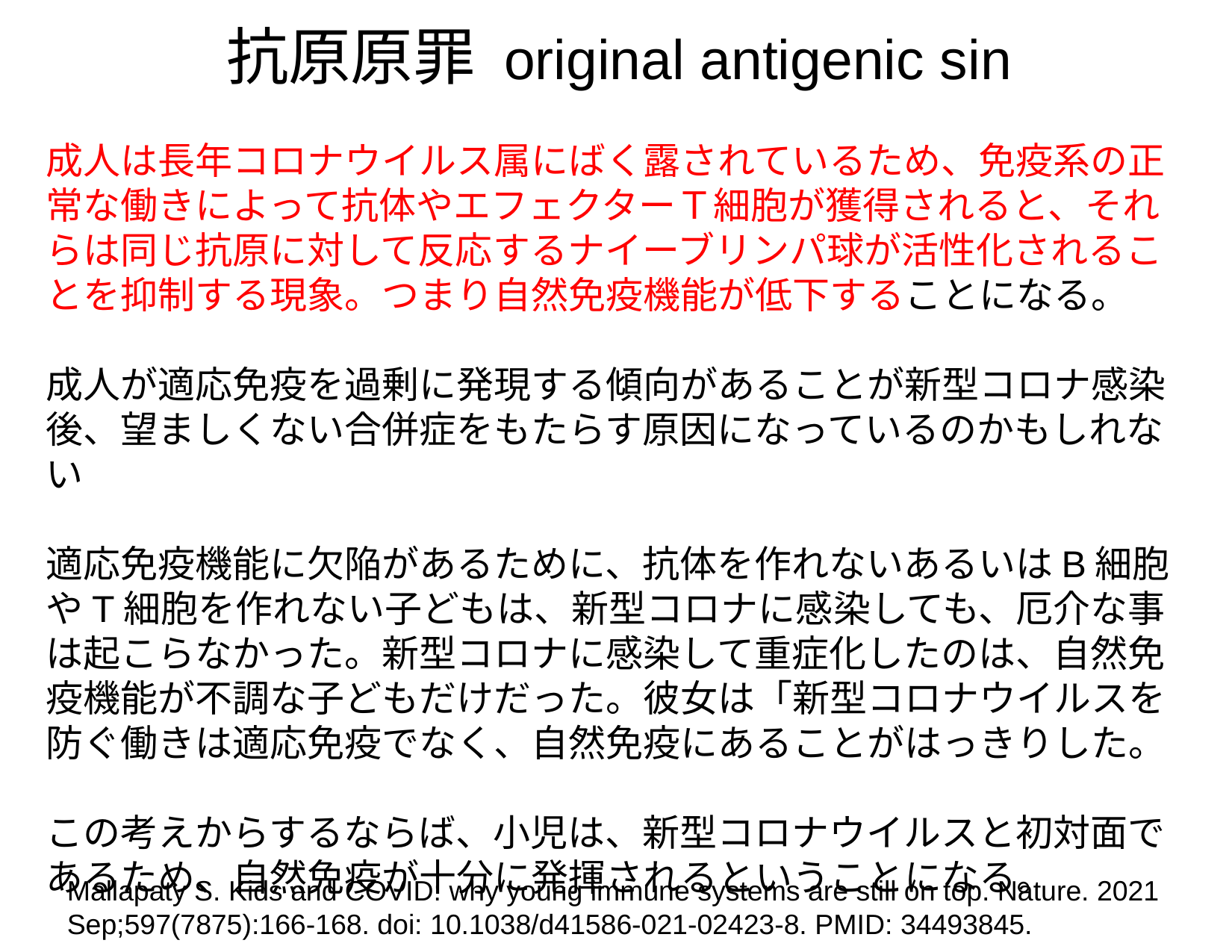

抗原原罪 original antigenic sin

成人は長年コロナウイルス属にばく露されているため、免疫系の正常な働きによって抗体やエフェクターＴ細胞が獲得されると、それらは同じ抗原に対して反応するナイーブリンパ球が活性化されることを抑制する現象。つまり自然免疫機能が低下することになる。

成人が適応免疫を過剰に発現する傾向があることが新型コロナ感染後、望ましくない合併症をもたらす原因になっているのかもしれない

適応免疫機能に欠陥があるために、抗体を作れないあるいはB細胞やT細胞を作れない子どもは、新型コロナに感染しても、厄介な事は起こらなかった。新型コロナに感染して重症化したのは、自然免疫機能が不調な子どもだけだった。彼女は「新型コロナウイルスを防ぐ働きは適応免疫でなく、自然免疫にあることがはっきりした。

この考えからするならば、小児は、新型コロナウイルスと初対面であるため、自然免疫が十分に発揮されるということになる。
Mallapaty S. Kids and COVID: why young immune systems are still on top. Nature. 2021 Sep;597(7875):166-168. doi: 10.1038/d41586-021-02423-8. PMID: 34493845.